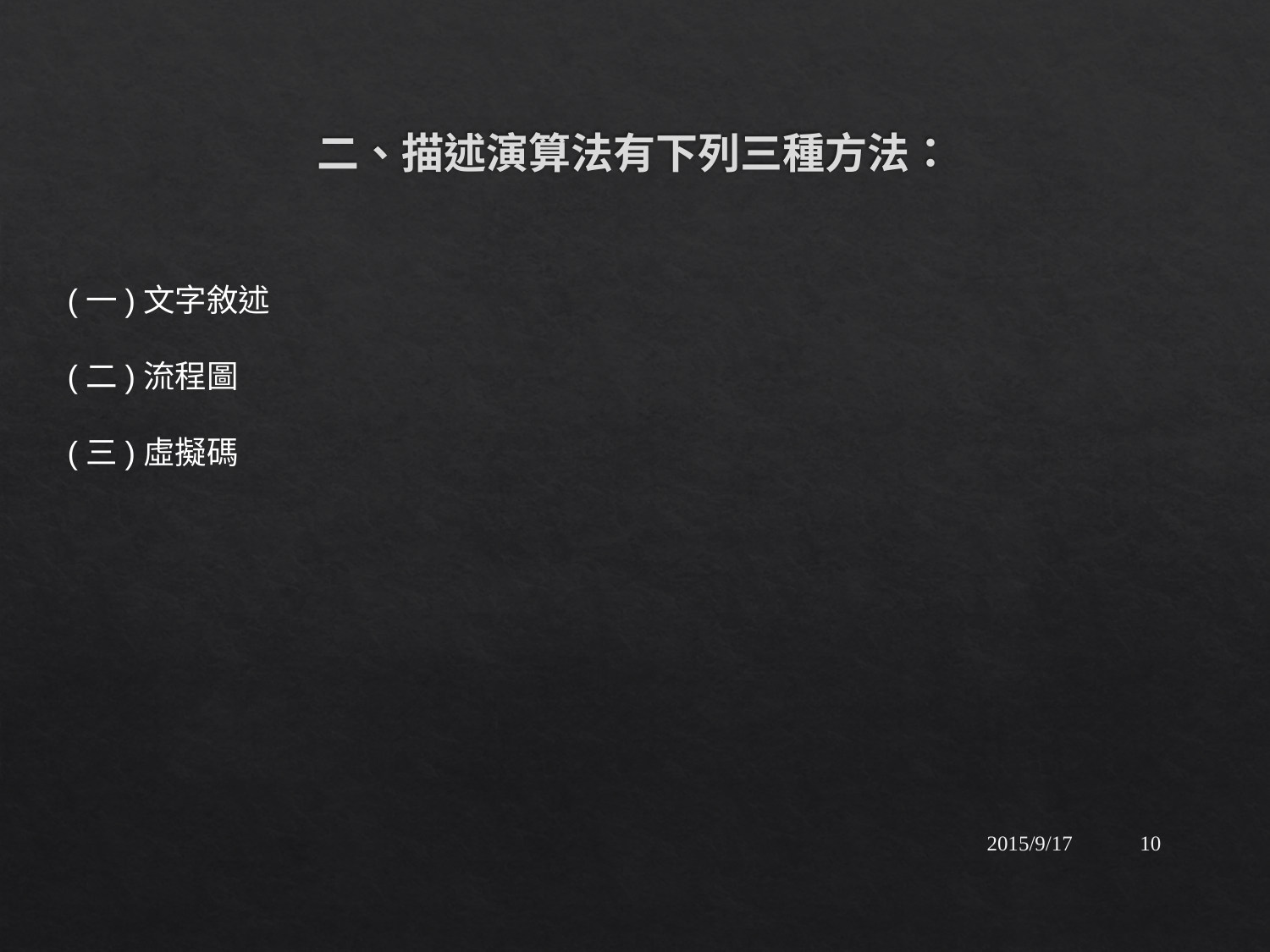

# 二、描述演算法有下列三種方法：
(一)文字敘述
(二)流程圖
(三)虛擬碼
2015/9/17
10